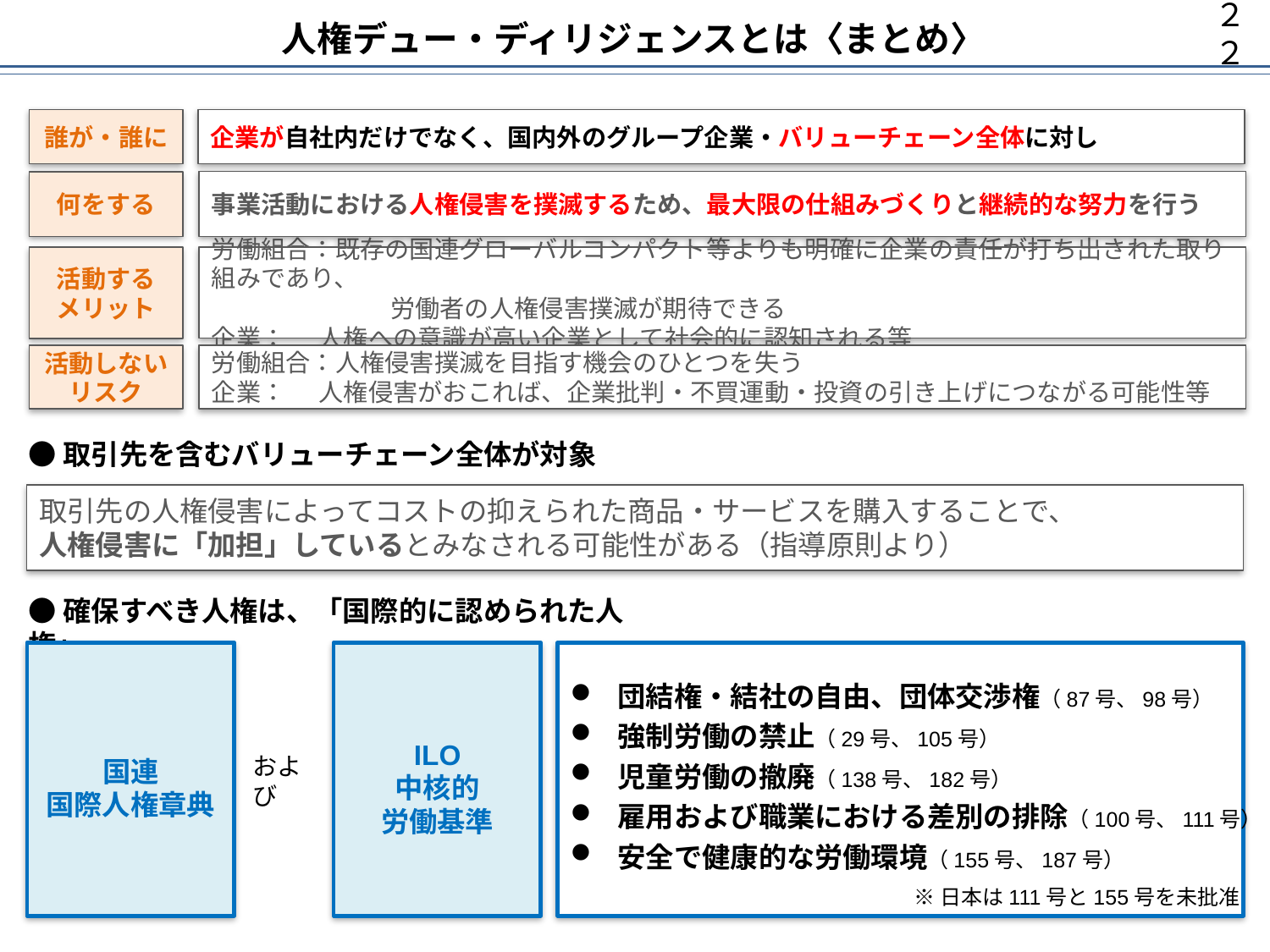

２２

20・30ビジョン実現活動への人権DDの反映イメージ
人権デュー・ディリジェンスとは〈まとめ〉
企業が自社内だけでなく、国内外のグループ企業・バリューチェーン全体に対し
誰が・誰に
事業活動における人権侵害を撲滅するため、最大限の仕組みづくりと継続的な努力を行う
何をする

労働組合：既存の国連グローバルコンパクト等よりも明確に企業の責任が打ち出された取り組みであり、
　　　　　　　 労働者の人権侵害撲滅が期待できる
企業：      人権への意識が高い企業として社会的に認知される等

活動する
メリット

労働組合：人権侵害撲滅を目指す機会のひとつを失う
企業：      人権侵害がおこれば、企業批判・不買運動・投資の引き上げにつながる可能性等

活動しないリスク
●取引先を含むバリューチェーン全体が対象
取引先の人権侵害によってコストの抑えられた商品・サービスを購入することで、
人権侵害に「加担」しているとみなされる可能性がある（指導原則より）
●確保すべき人権は、「国際的に認められた人権」

国連
国際人権章典

ILO
中核的
労働基準
団結権・結社の自由、団体交渉権（87号、98号）

強制労働の禁止（29号、105号）

児童労働の撤廃（138号、182号）

雇用および職業における差別の排除（100号、111号）

安全で健康的な労働環境（155号、187号）

および
※日本は111号と155号を未批准